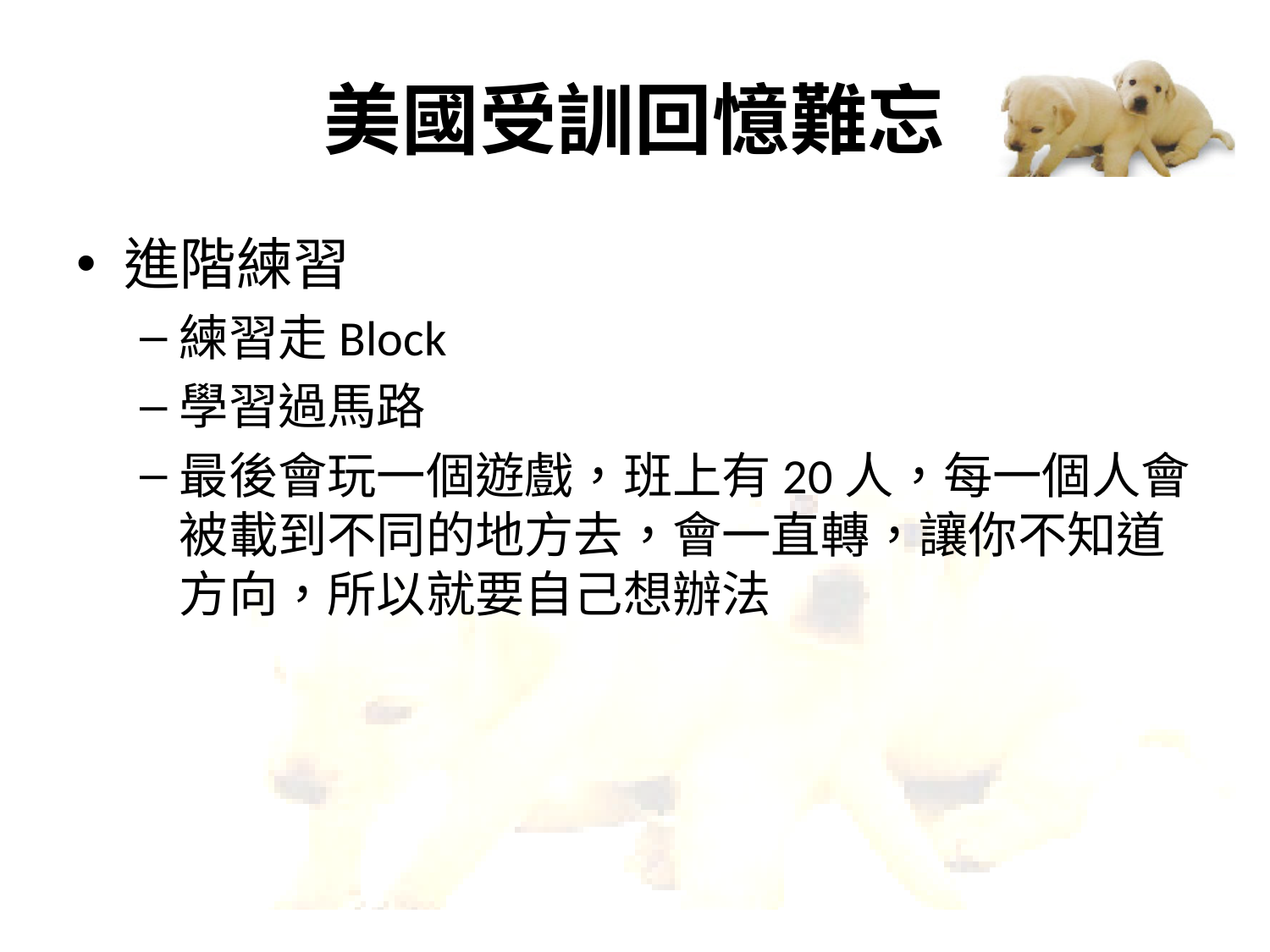

# 美國受訓回憶難忘
進階練習
練習走Block
學習過馬路
最後會玩一個遊戲，班上有20人，每一個人會被載到不同的地方去，會一直轉，讓你不知道方向，所以就要自己想辦法